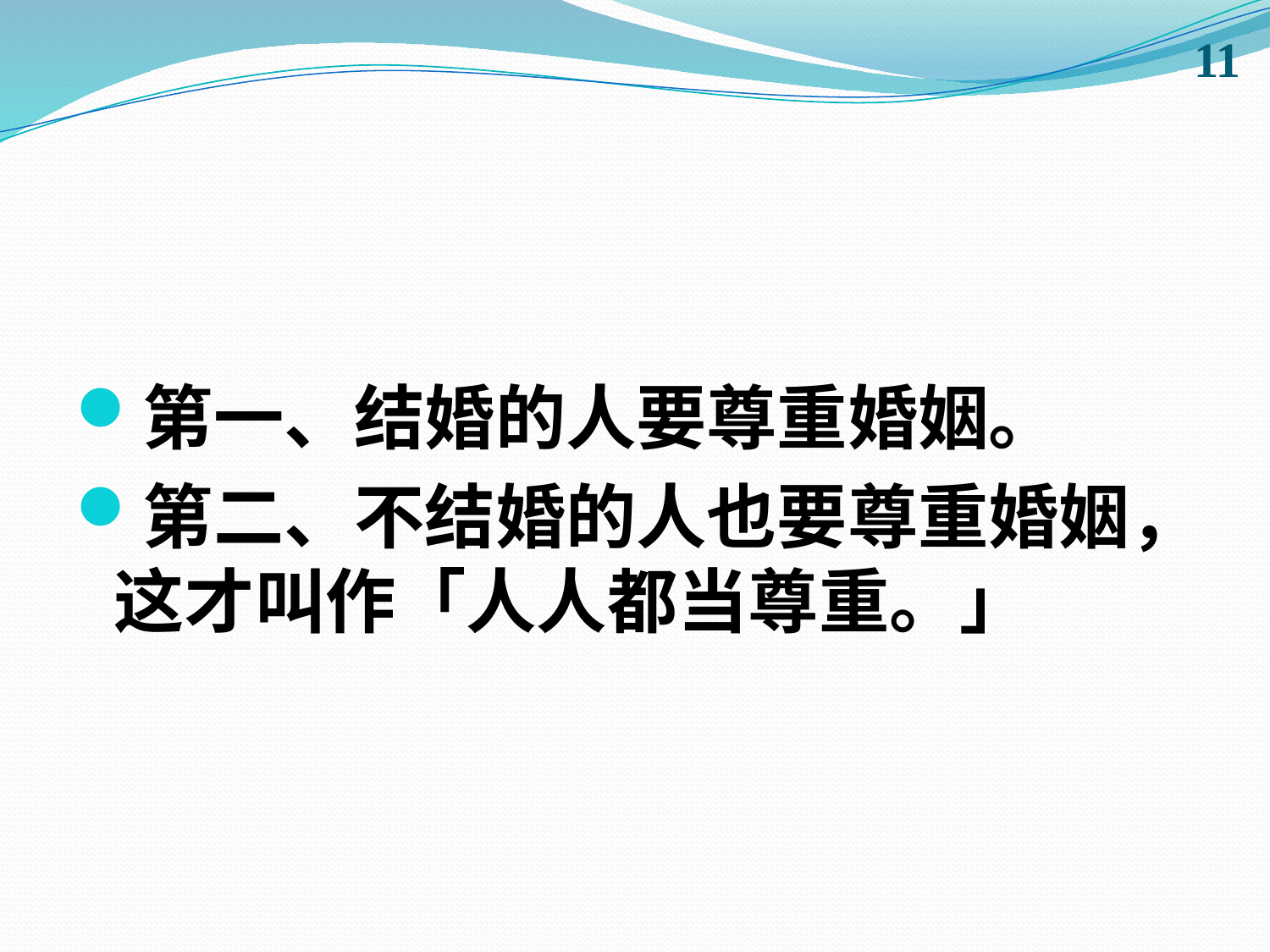

11
#

第一、结婚的人要尊重婚姻。
第二、不结婚的人也要尊重婚姻，这才叫作「人人都当尊重。」